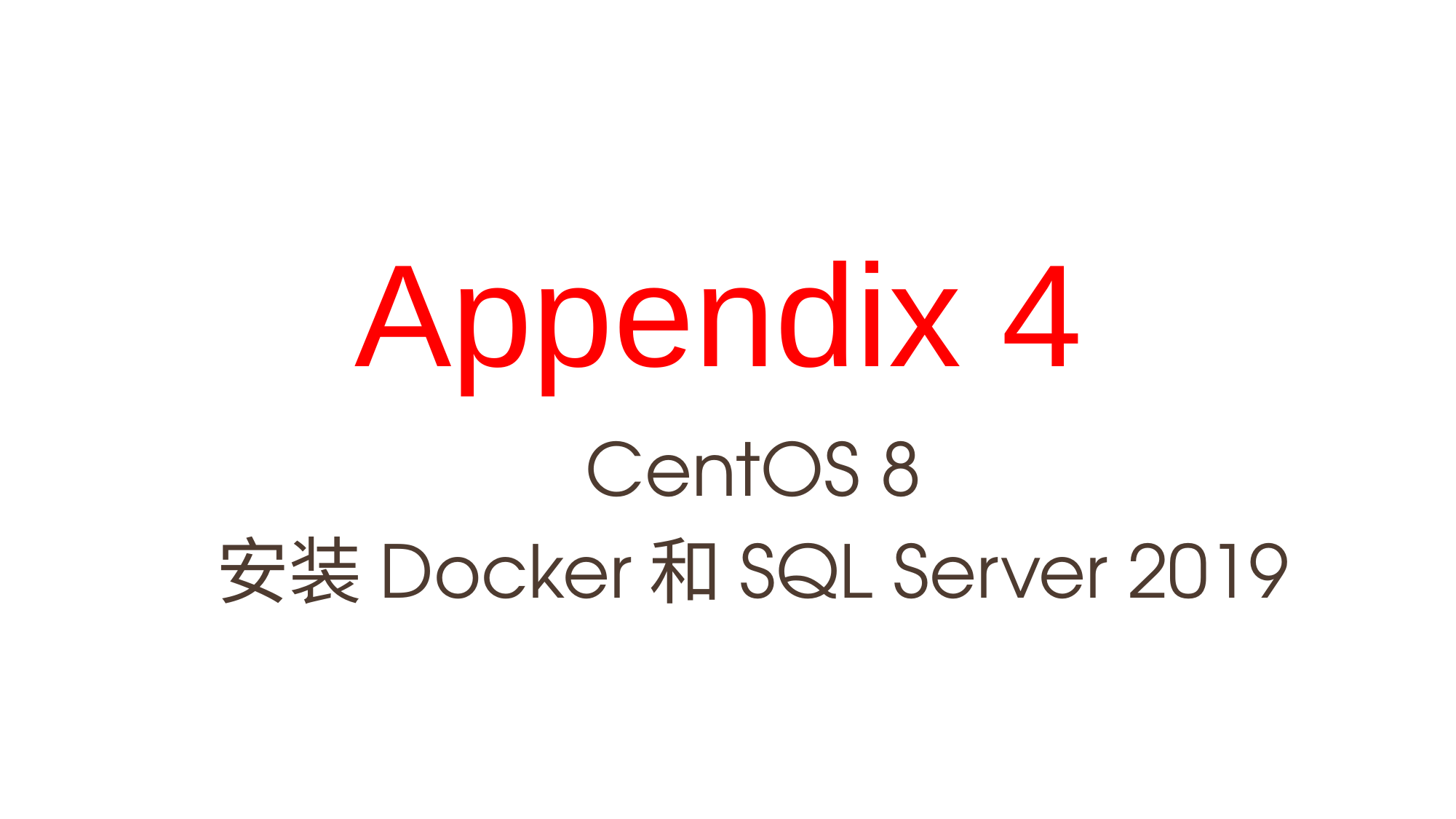

# Appendix 4
CentOS 8
安装Docker和SQL Server 2019